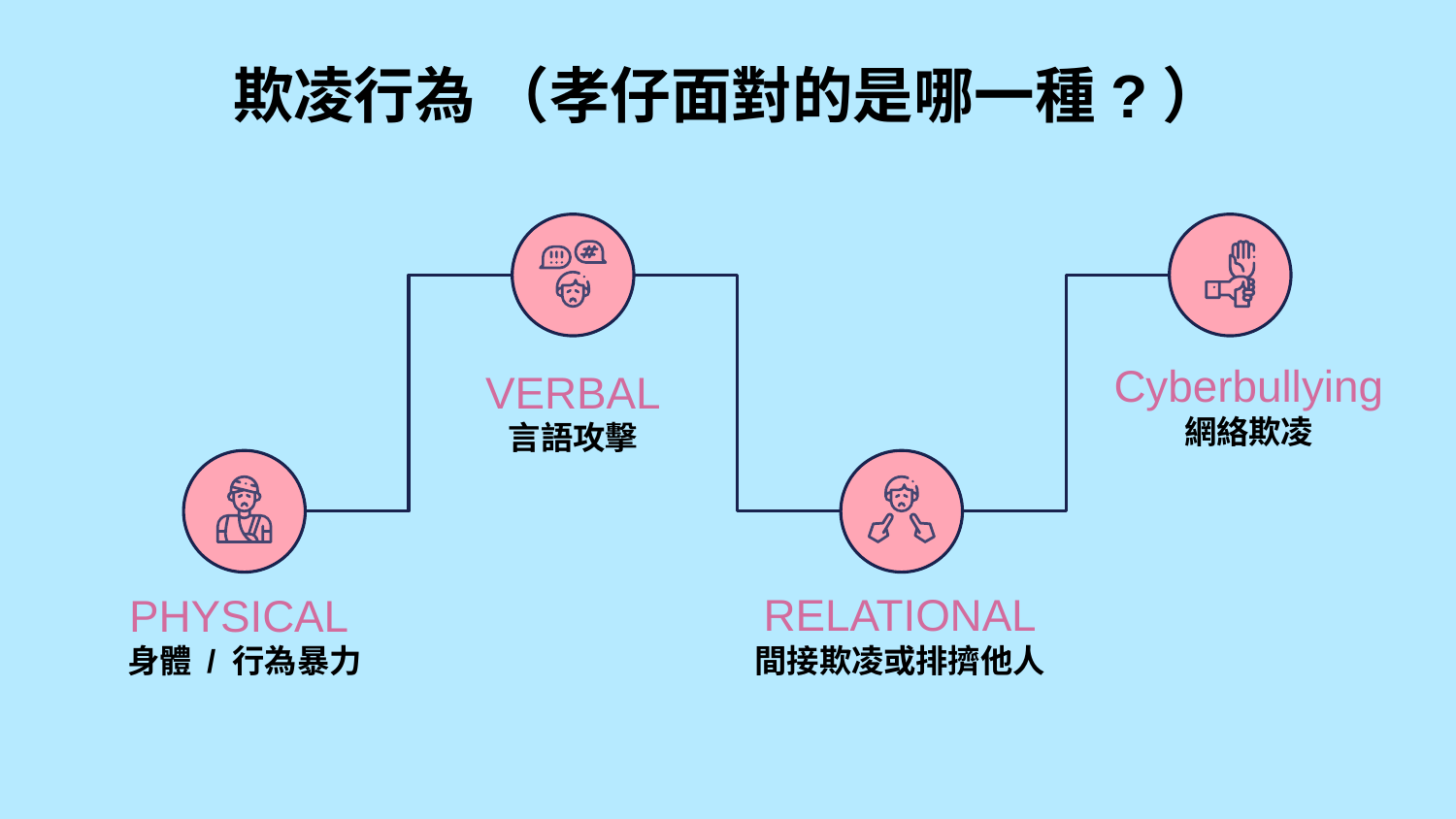

# 欺凌行為 （孝仔面對的是哪一種?）

VERBAL
言語攻擊

Cyberbullying
網絡欺凌

RELATIONAL
間接欺凌或排擠他人

PHYSICAL
身體 / 行為暴力